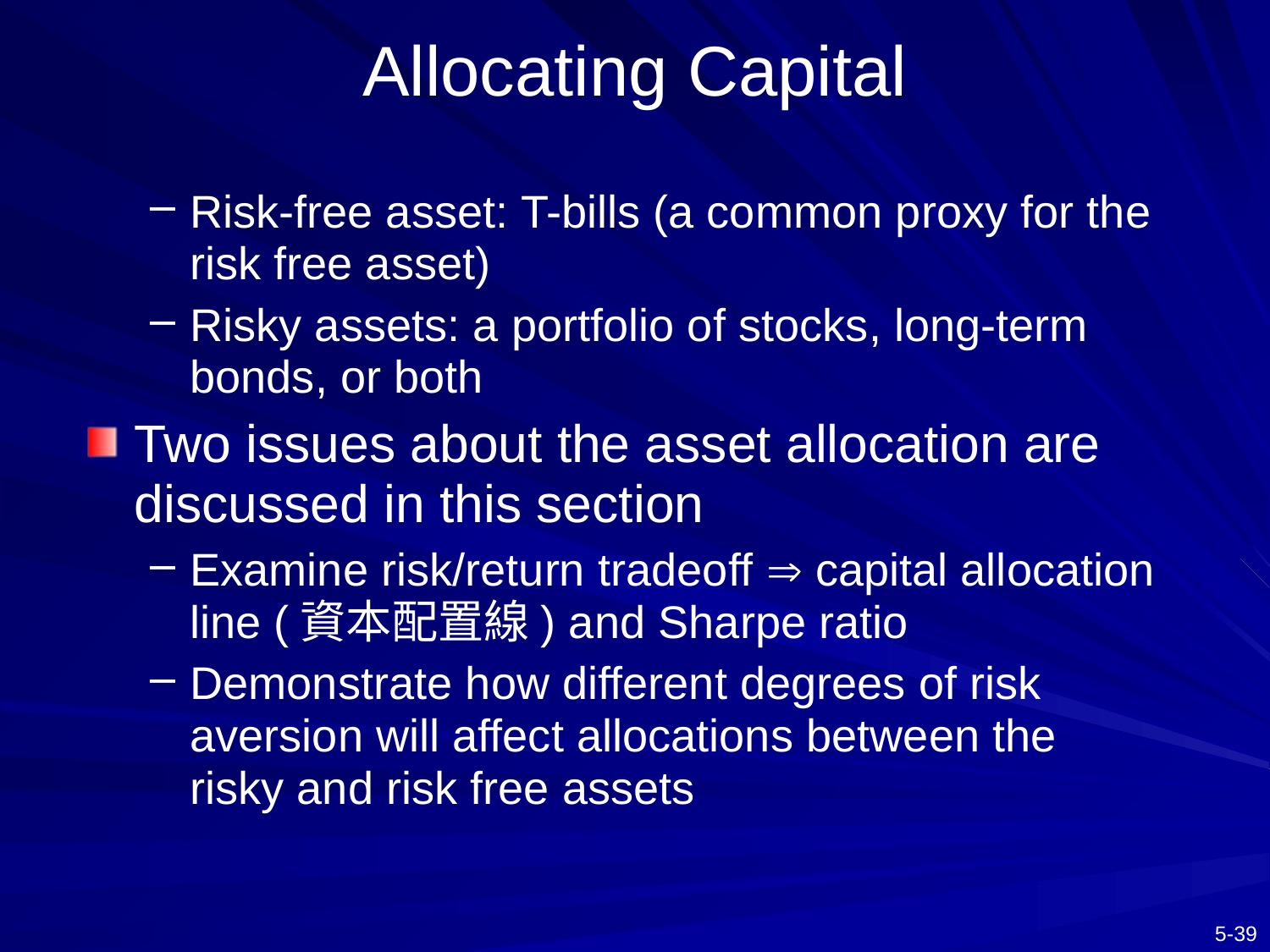

# Allocating Capital
Risk-free asset: T-bills (a common proxy for the risk free asset)
Risky assets: a portfolio of stocks, long-term bonds, or both
Two issues about the asset allocation are discussed in this section
Examine risk/return tradeoff ⇒ capital allocation line (資本配置線) and Sharpe ratio
Demonstrate how different degrees of risk aversion will affect allocations between the risky and risk free assets